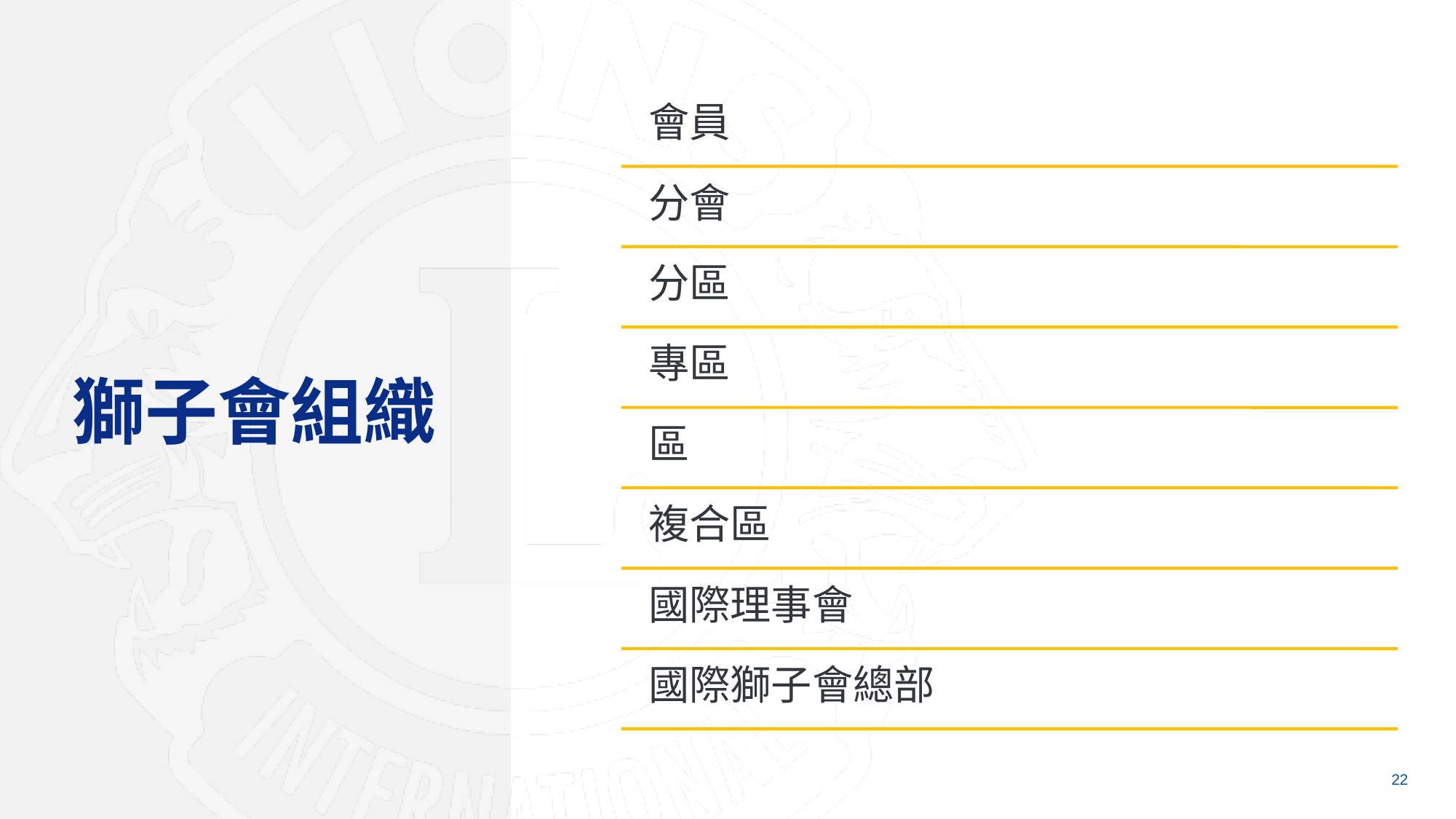

會員
分會
分區
專區
區
複合區
國際理事會
國際獅子會總部
獅子會組織